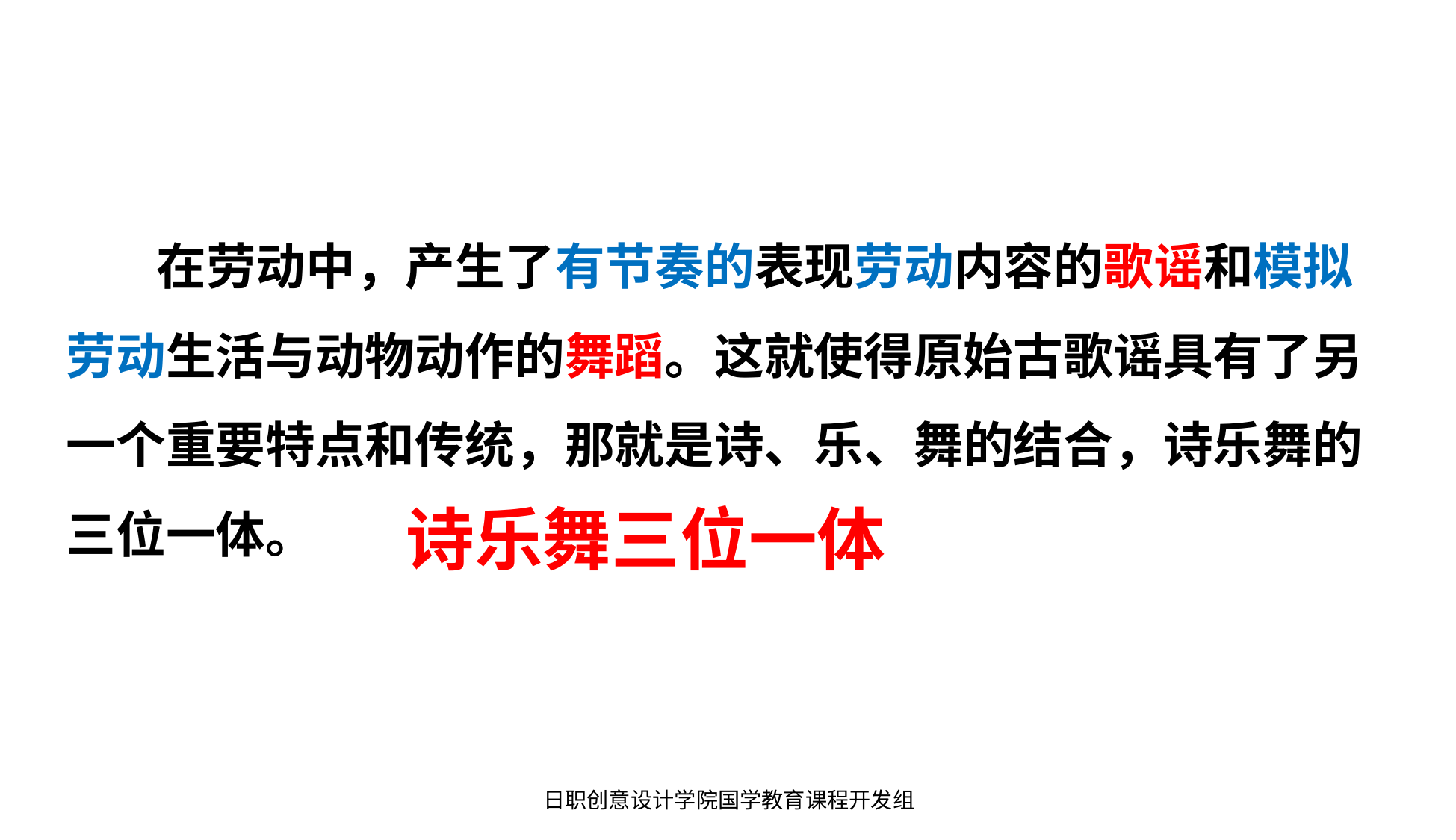

在劳动中，产生了有节奏的表现劳动内容的歌谣和模拟劳动生活与动物动作的舞蹈。这就使得原始古歌谣具有了另一个重要特点和传统，那就是诗、乐、舞的结合，诗乐舞的三位一体。
诗乐舞三位一体
日职创意设计学院国学教育课程开发组